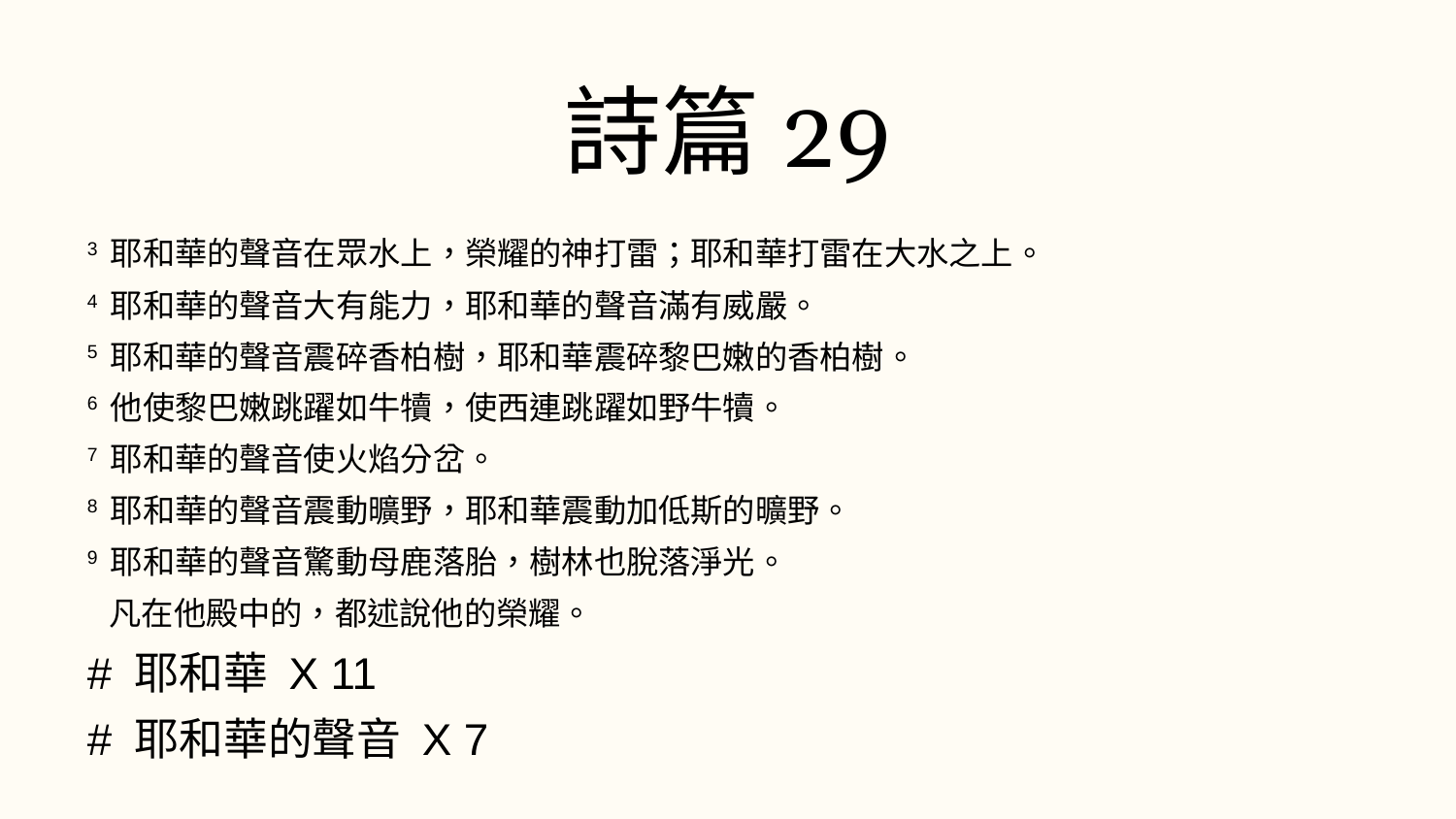

詩篇29
3 耶和華的聲音在眾水上，榮耀的神打雷；耶和華打雷在大水之上。
4 耶和華的聲音大有能力，耶和華的聲音滿有威嚴。
5 耶和華的聲音震碎香柏樹，耶和華震碎黎巴嫩的香柏樹。
6 他使黎巴嫩跳躍如牛犢，使西連跳躍如野牛犢。
7 耶和華的聲音使火焰分岔。
8 耶和華的聲音震動曠野，耶和華震動加低斯的曠野。
9 耶和華的聲音驚動母鹿落胎，樹林也脫落淨光。
  凡在他殿中的，都述說他的榮耀。
# 耶和華 X 11
# 耶和華的聲音 X 7